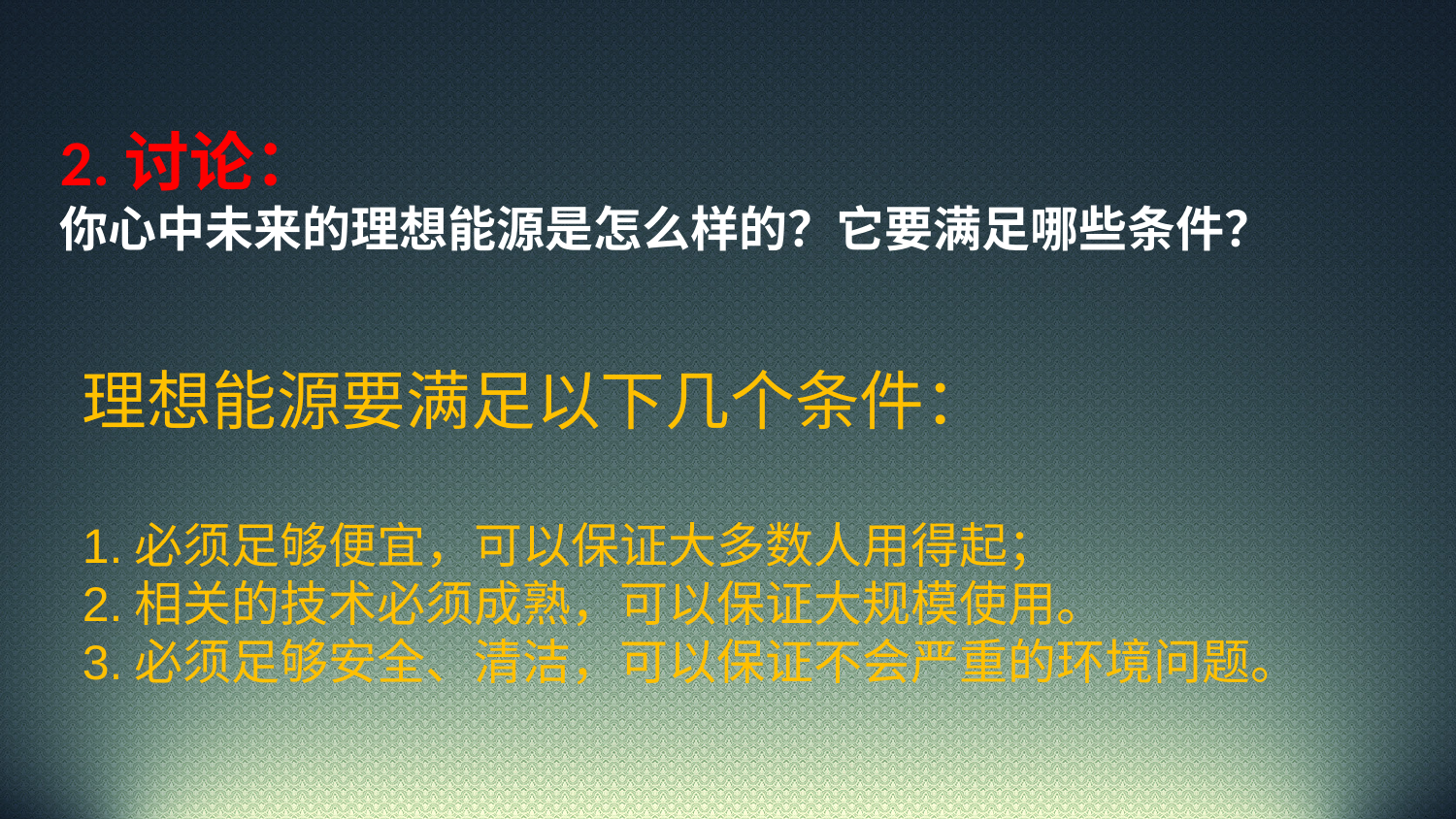

2.讨论：
你心中未来的理想能源是怎么样的？它要满足哪些条件？
理想能源要满足以下几个条件：

1.必须足够便宜，可以保证大多数人用得起；
2.相关的技术必须成熟，可以保证大规模使用。
3.必须足够安全、清洁，可以保证不会严重的环境问题。